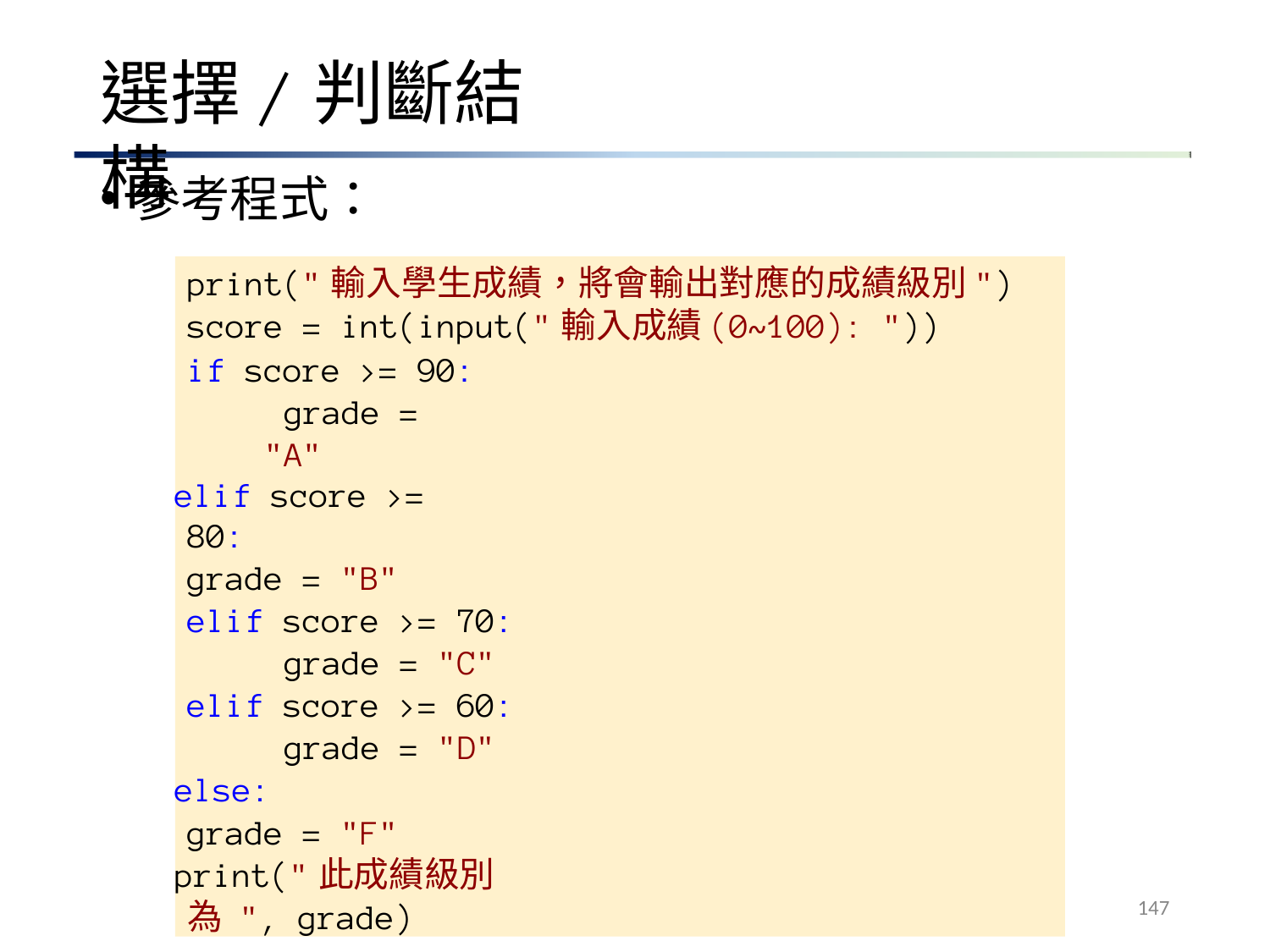

# 選擇/判斷結構
參考程式：
print("輸入學生成績，將會輸出對應的成績級別")
score = int(input("輸入成績(0~100): "))
if score >= 90:  grade = "A"
elif score >= 80:
grade = "B"
elif score >= 70:  grade = "C"
elif score >= 60:  grade = "D"
else:
grade = "F"
print("此成績級別為 ", grade)
147